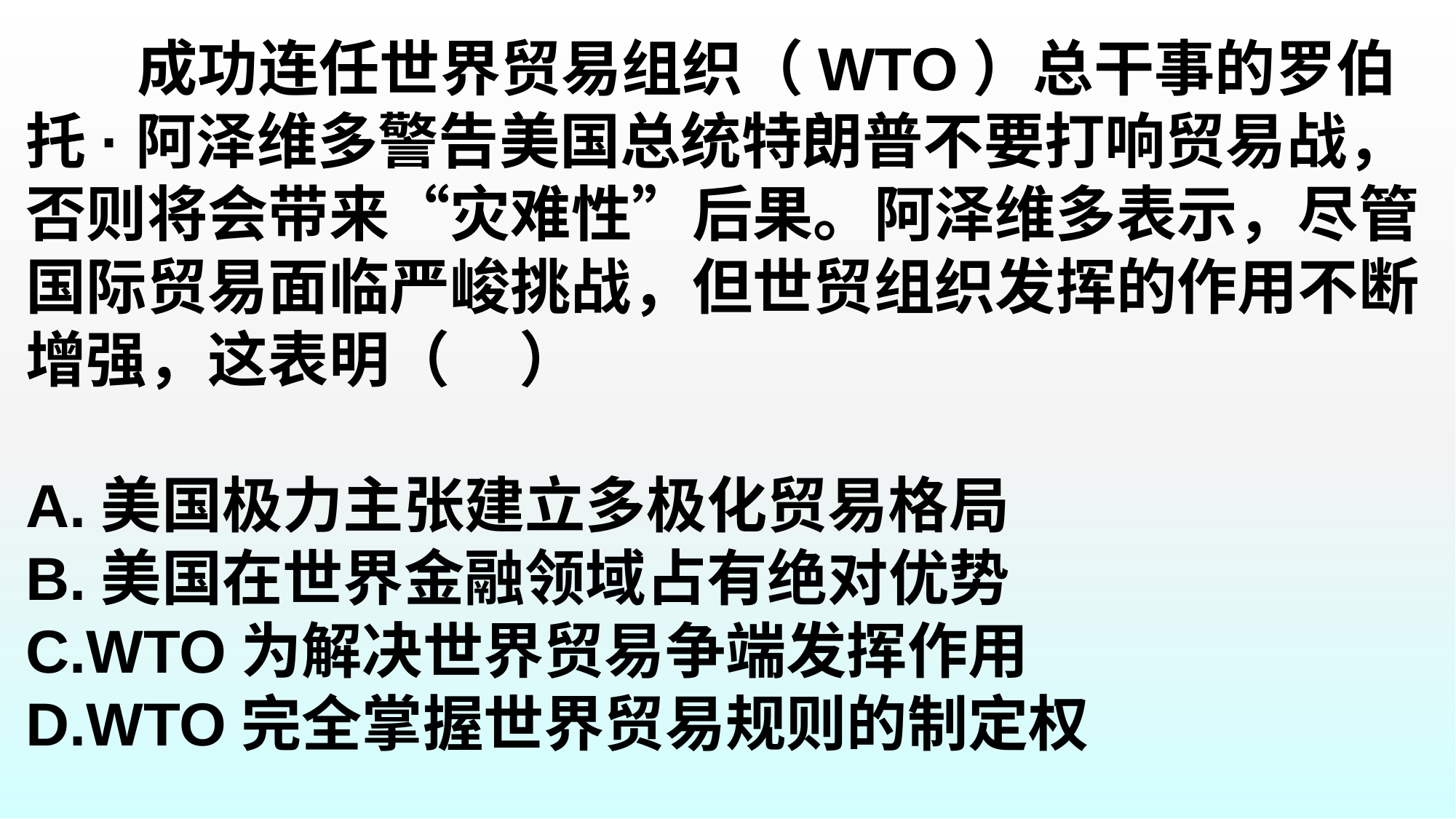

成功连任世界贸易组织（WTO）总干事的罗伯托·阿泽维多警告美国总统特朗普不要打响贸易战，否则将会带来“灾难性”后果。阿泽维多表示，尽管国际贸易面临严峻挑战，但世贸组织发挥的作用不断增强，这表明（     ）

A.美国极力主张建立多极化贸易格局
B.美国在世界金融领域占有绝对优势
C.WTO为解决世界贸易争端发挥作用
D.WTO完全掌握世界贸易规则的制定权